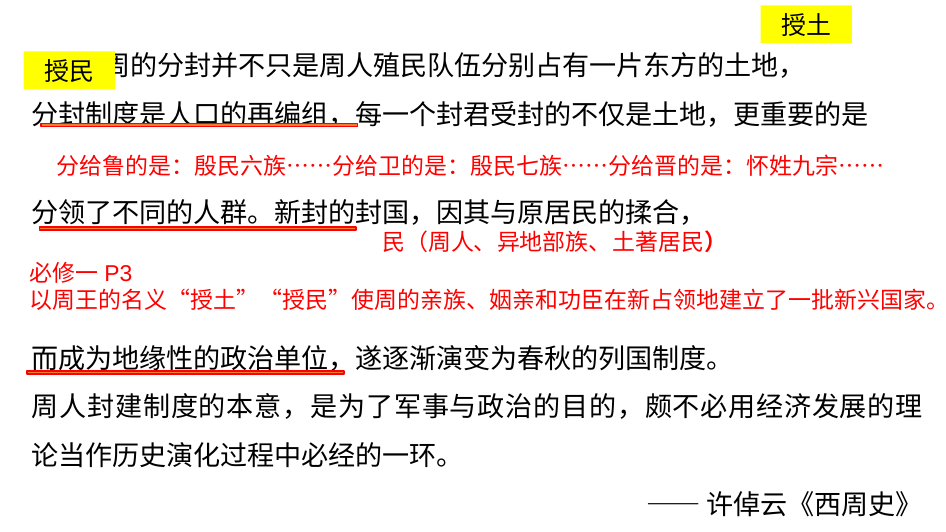

授土
           西周的分封并不只是周人殖民队伍分别占有一片东方的土地，
分封制度是人口的再编组，每一个封君受封的不仅是土地，更重要的是

分领了不同的人群。新封的封国，因其与原居民的揉合，

而成为地缘性的政治单位，遂逐渐演变为春秋的列国制度。
周人封建制度的本意，是为了军事与政治的目的，颇不必用经济发展的理论当作历史演化过程中必经的一环。
——许倬云《西周史》
授民

分给鲁的是：殷民六族……分给卫的是：殷民七族……分给晋的是：怀姓九宗……

民（周人、异地部族、土著居民）
必修一P3
以周王的名义“授土”“授民”使周的亲族、姻亲和功臣在新占领地建立了一批新兴国家。